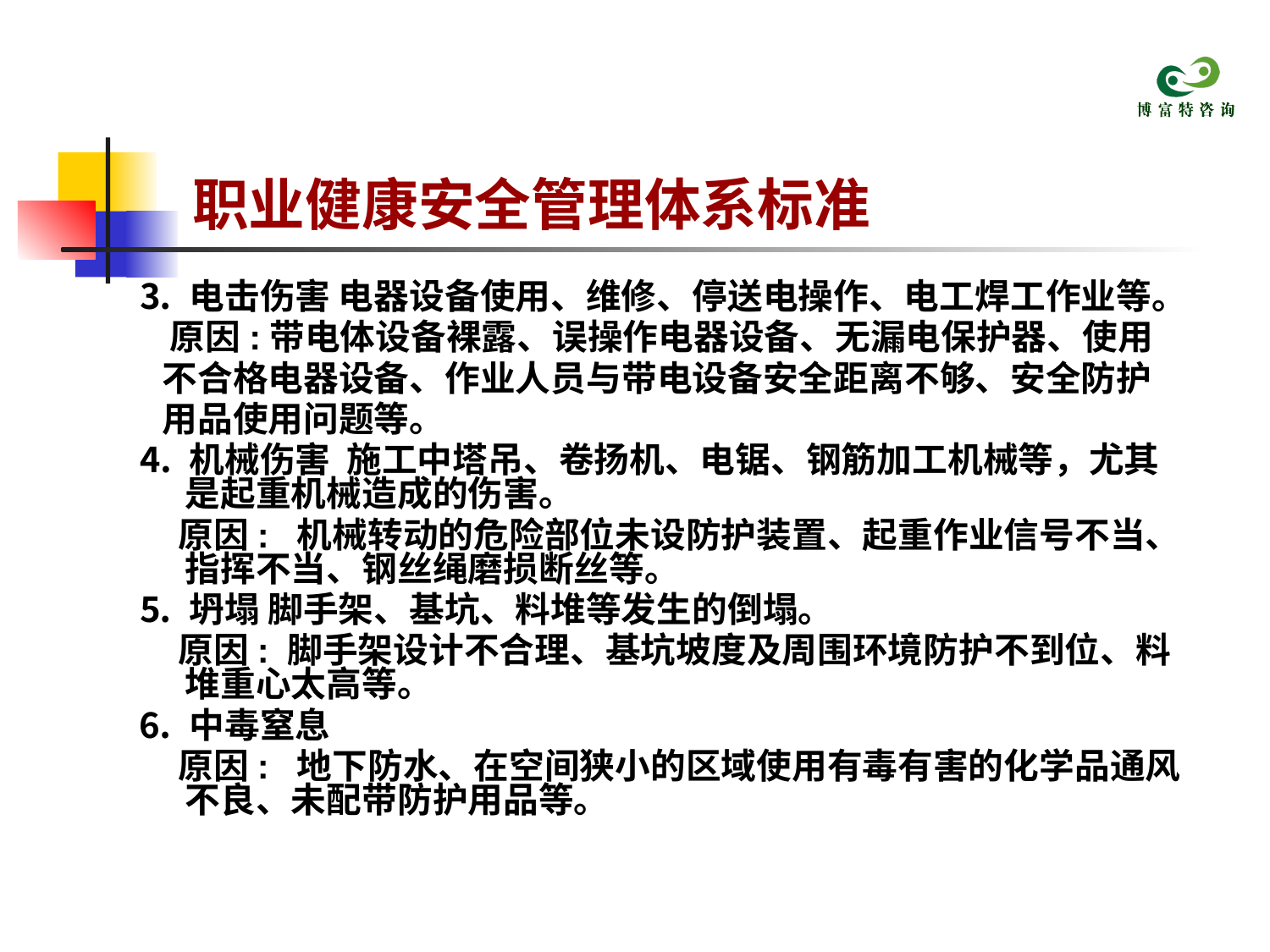

# 职业健康安全管理体系标准
⒊ 电击伤害 电器设备使用、维修、停送电操作、电工焊工作业等。
   原因:带电体设备裸露、误操作电器设备、无漏电保护器、使用
  不合格电器设备、作业人员与带电设备安全距离不够、安全防护
  用品使用问题等。
⒋ 机械伤害  施工中塔吊、卷扬机、电锯、钢筋加工机械等，尤其是起重机械造成的伤害。
    原因:  机械转动的危险部位未设防护装置、起重作业信号不当、指挥不当、钢丝绳磨损断丝等。
⒌ 坍塌 脚手架、基坑、料堆等发生的倒塌。
    原因: 脚手架设计不合理、基坑坡度及周围环境防护不到位、料堆重心太高等。
⒍ 中毒窒息
    原因:  地下防水、在空间狭小的区域使用有毒有害的化学品通风不良、未配带防护用品等。

58